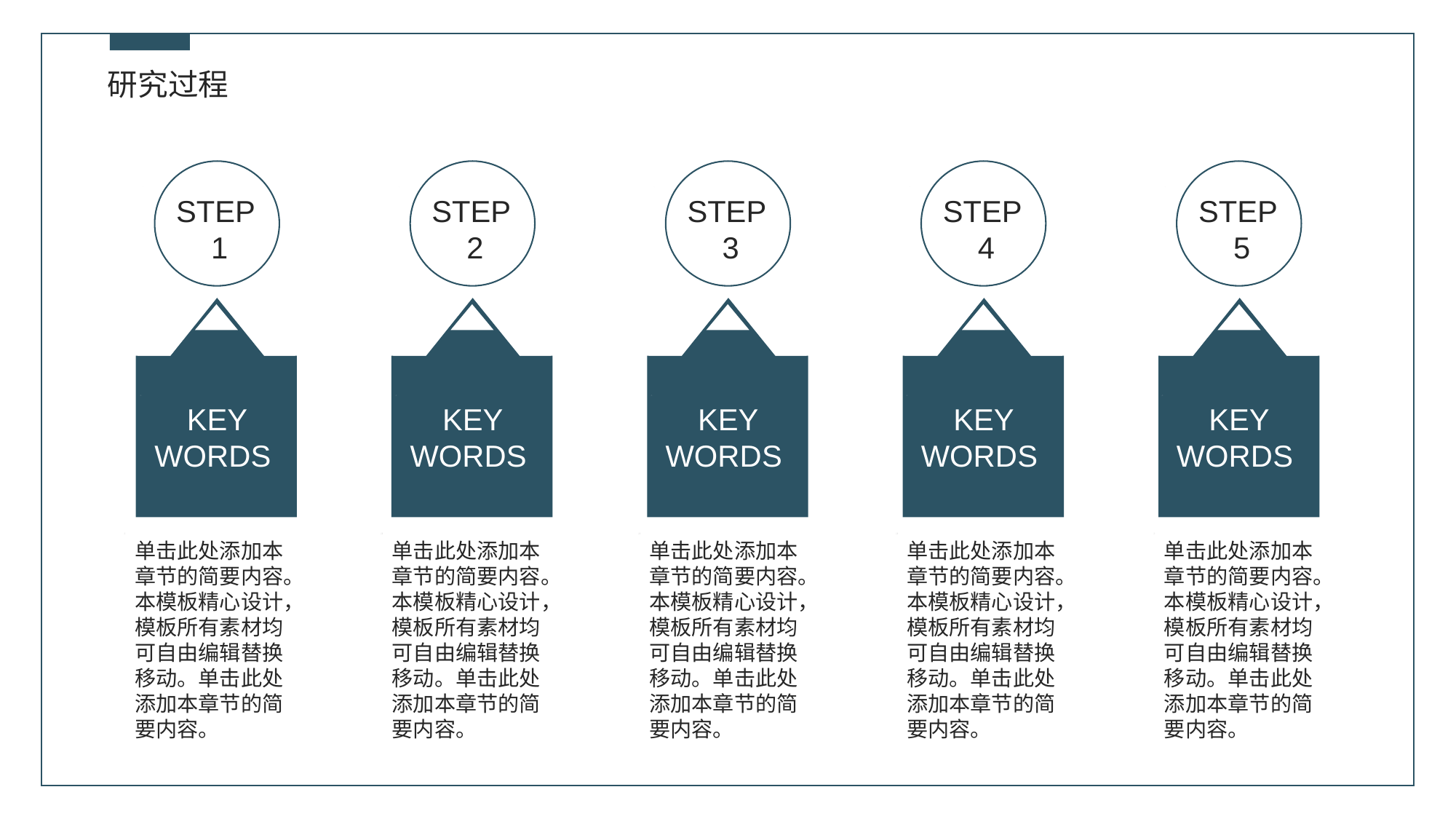

研究过程

STEP
1
STEP
2
STEP
3
STEP
4
STEP
5

KEY WORDS
KEY WORDS
KEY WORDS
KEY WORDS
KEY WORDS
单击此处添加本章节的简要内容。本模板精心设计，模板所有素材均可自由编辑替换移动。单击此处添加本章节的简要内容。
单击此处添加本章节的简要内容。本模板精心设计，模板所有素材均可自由编辑替换移动。单击此处添加本章节的简要内容。
单击此处添加本章节的简要内容。本模板精心设计，模板所有素材均可自由编辑替换移动。单击此处添加本章节的简要内容。
单击此处添加本章节的简要内容。本模板精心设计，模板所有素材均可自由编辑替换移动。单击此处添加本章节的简要内容。
单击此处添加本章节的简要内容。本模板精心设计，模板所有素材均可自由编辑替换移动。单击此处添加本章节的简要内容。